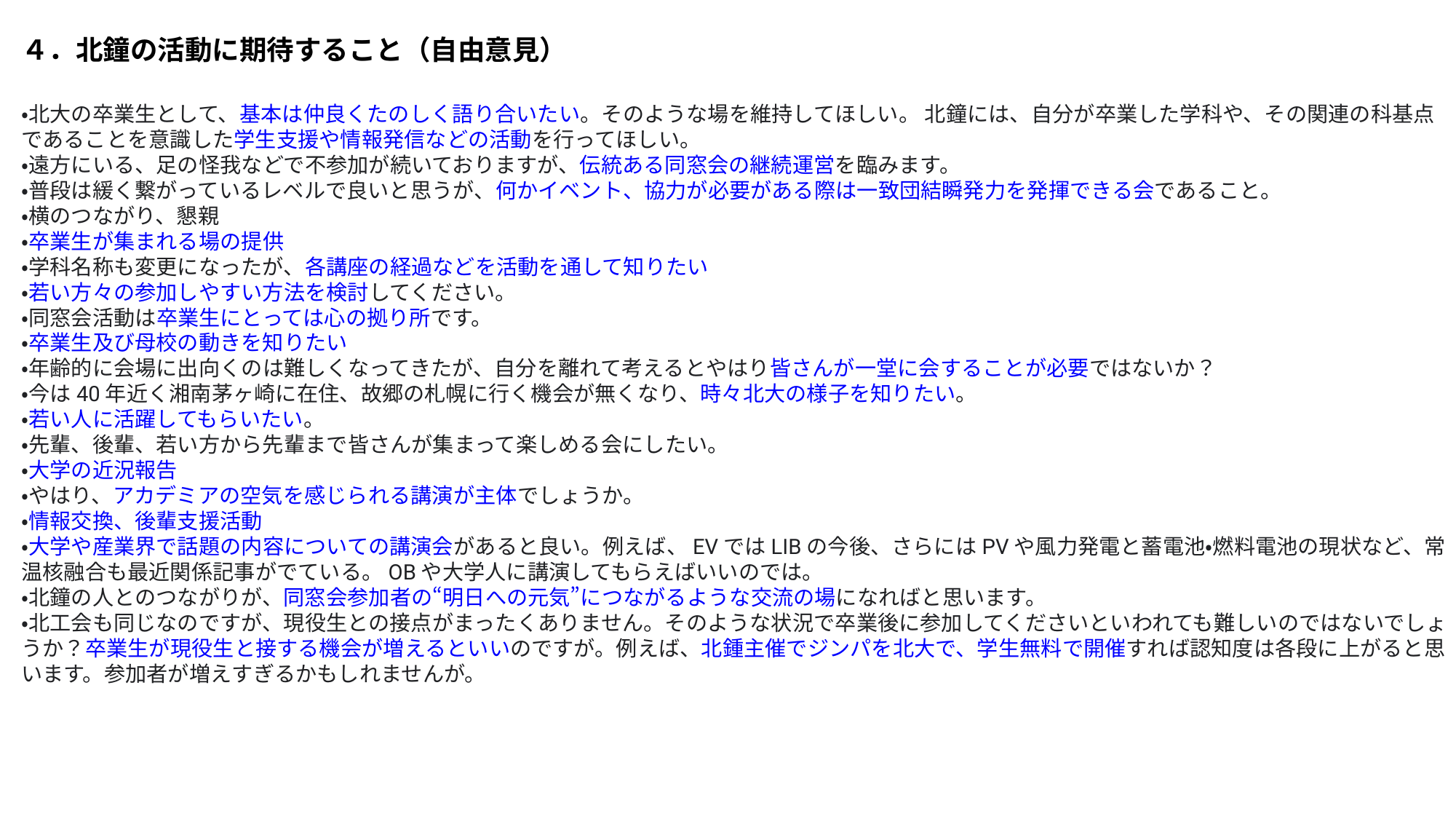

４．北鐘の活動に期待すること（自由意見）
・北大の卒業生として、基本は仲良くたのしく語り合いたい。そのような場を維持してほしい。 北鐘には、自分が卒業した学科や、その関連の科基点であることを意識した学生支援や情報発信などの活動を行ってほしい。
・遠方にいる、足の怪我などで不参加が続いておりますが、伝統ある同窓会の継続運営を臨みます。
・普段は緩く繋がっているレベルで良いと思うが、何かイベント、協力が必要がある際は一致団結瞬発力を発揮できる会であること。
・横のつながり、懇親
・卒業生が集まれる場の提供
・学科名称も変更になったが、各講座の経過などを活動を通して知りたい
・若い方々の参加しやすい方法を検討してください。
・同窓会活動は卒業生にとっては心の拠り所です。
・卒業生及び母校の動きを知りたい
・年齢的に会場に出向くのは難しくなってきたが、自分を離れて考えるとやはり皆さんが一堂に会することが必要ではないか？
・今は40年近く湘南茅ヶ崎に在住、故郷の札幌に行く機会が無くなり、時々北大の様子を知りたい。
・若い人に活躍してもらいたい。
・先輩、後輩、若い方から先輩まで皆さんが集まって楽しめる会にしたい。
・大学の近況報告
・やはり、アカデミアの空気を感じられる講演が主体でしょうか。
・情報交換、後輩支援活動
・大学や産業界で話題の内容についての講演会があると良い。例えば、EVではLIBの今後、さらにはPVや風力発電と蓄電池・燃料電池の現状など、常温核融合も最近関係記事がでている。OBや大学人に講演してもらえばいいのでは。
・北鐘の人とのつながりが、同窓会参加者の“明日への元気”につながるような交流の場になればと思います。
・北工会も同じなのですが、現役生との接点がまったくありません。そのような状況で卒業後に参加してくださいといわれても難しいのではないでしょうか？卒業生が現役生と接する機会が増えるといいのですが。例えば、北鍾主催でジンパを北大で、学生無料で開催すれば認知度は各段に上がると思います。参加者が増えすぎるかもしれませんが。